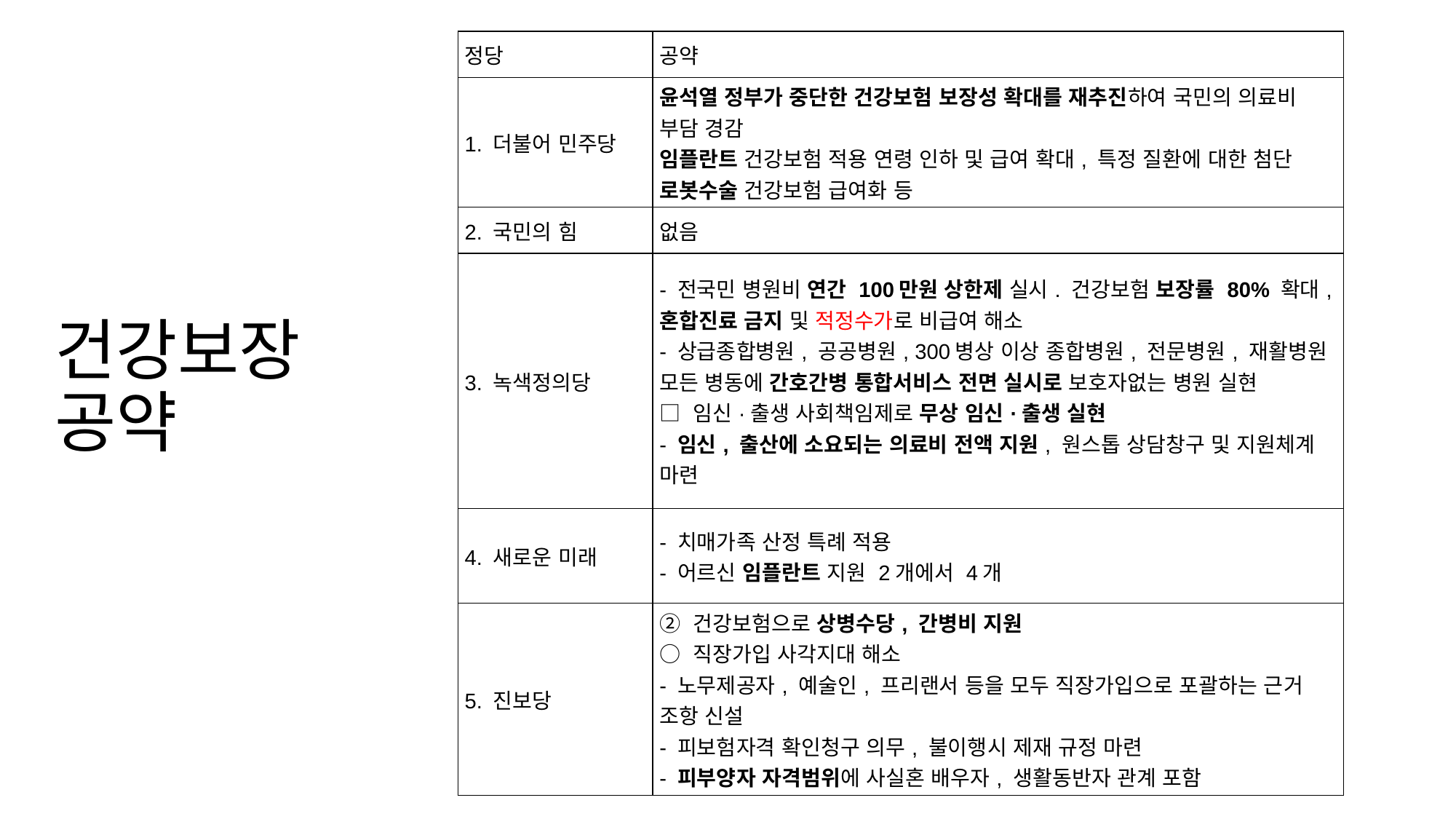

| 정당 | 공약 |
| --- | --- |
| 1. 더불어 민주당 | 윤석열 정부가 중단한 건강보험 보장성 확대를 재추진하여 국민의 의료비 부담 경감 임플란트 건강보험 적용 연령 인하 및 급여 확대, 특정 질환에 대한 첨단 로봇수술 건강보험 급여화 등 |
| 2. 국민의 힘 | 없음 |
| 3. 녹색정의당 | - 전국민 병원비 연간 100만원 상한제 실시. 건강보험 보장률 80% 확대, 혼합진료 금지 및 적정수가로 비급여 해소 - 상급종합병원, 공공병원, 300병상 이상 종합병원, 전문병원, 재활병원 모든 병동에 간호간병 통합서비스 전면 실시로 보호자없는 병원 실현 □ 임신·출생 사회책임제로 무상 임신·출생 실현 - 임신, 출산에 소요되는 의료비 전액 지원, 원스톱 상담창구 및 지원체계 마련 |
| 4. 새로운 미래 | - 치매가족 산정 특례 적용 - 어르신 임플란트 지원 2개에서 4개 |
| 5. 진보당 | ② 건강보험으로 상병수당, 간병비 지원 ○ 직장가입 사각지대 해소 - 노무제공자, 예술인, 프리랜서 등을 모두 직장가입으로 포괄하는 근거 조항 신설 - 피보험자격 확인청구 의무, 불이행시 제재 규정 마련 - 피부양자 자격범위에 사실혼 배우자, 생활동반자 관계 포함 |

# 건강보장 공약